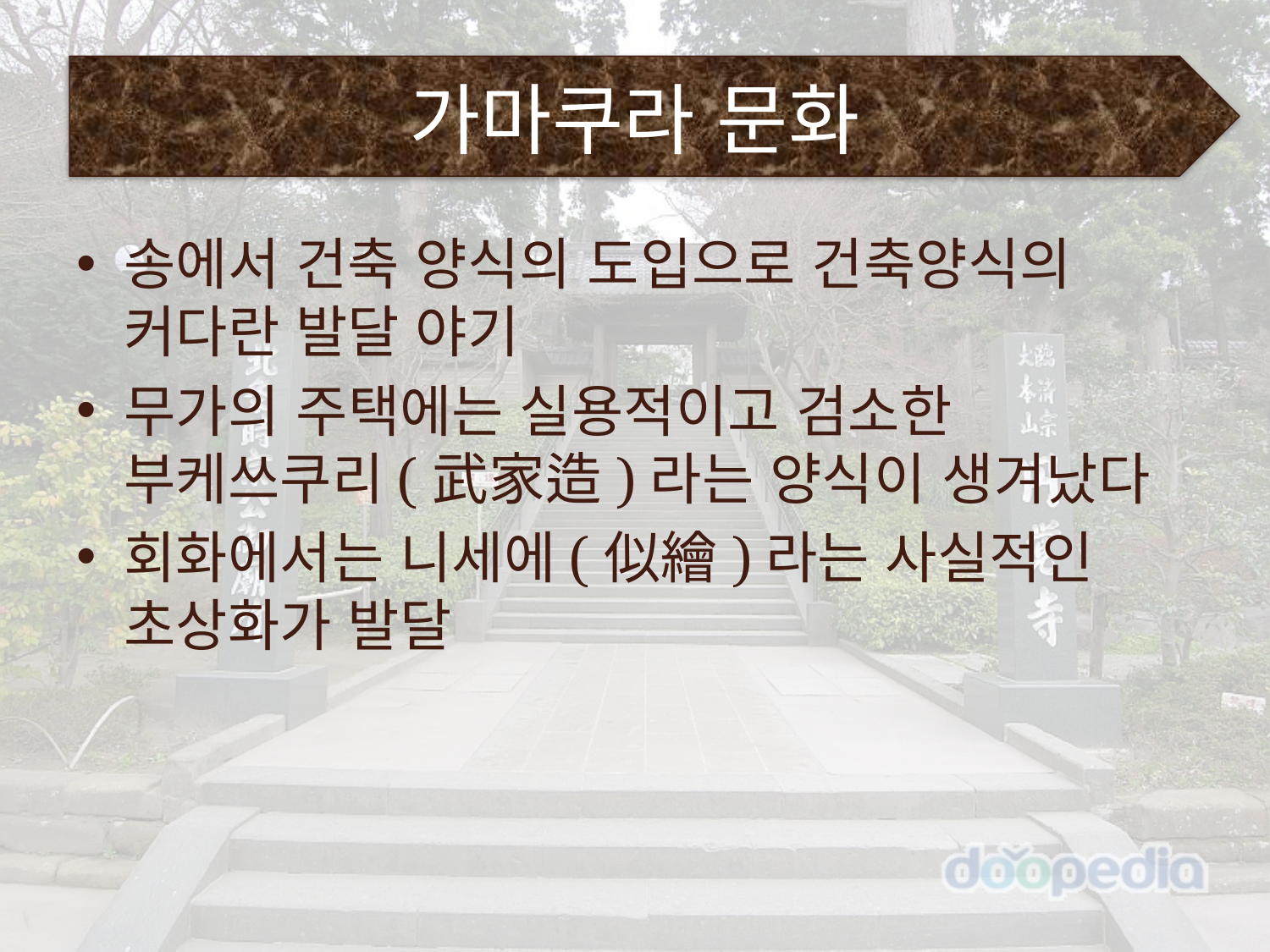

# 가마쿠라 문화

송에서 건축 양식의 도입으로 건축양식의 커다란 발달 야기
무가의 주택에는 실용적이고 검소한 부케쓰쿠리(武家造)라는 양식이 생겨났다
회화에서는 니세에(似繪)라는 사실적인 초상화가 발달